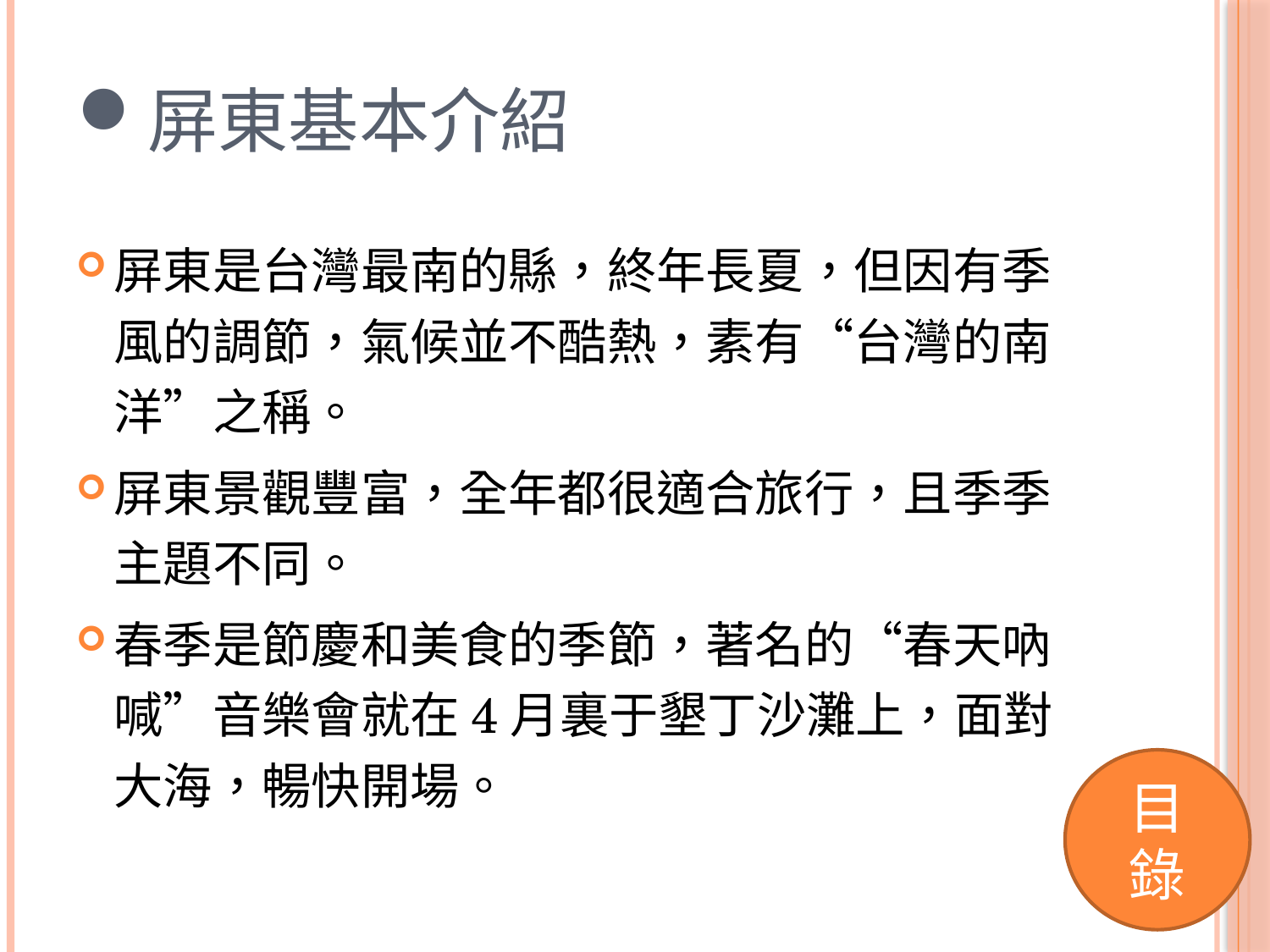

# 屏東基本介紹
屏東是台灣最南的縣，終年長夏，但因有季風的調節，氣候並不酷熱，素有“台灣的南洋”之稱。
屏東景觀豐富，全年都很適合旅行，且季季主題不同。
春季是節慶和美食的季節，著名的“春天吶喊”音樂會就在4月裏于墾丁沙灘上，面對大海，暢快開場。
目錄